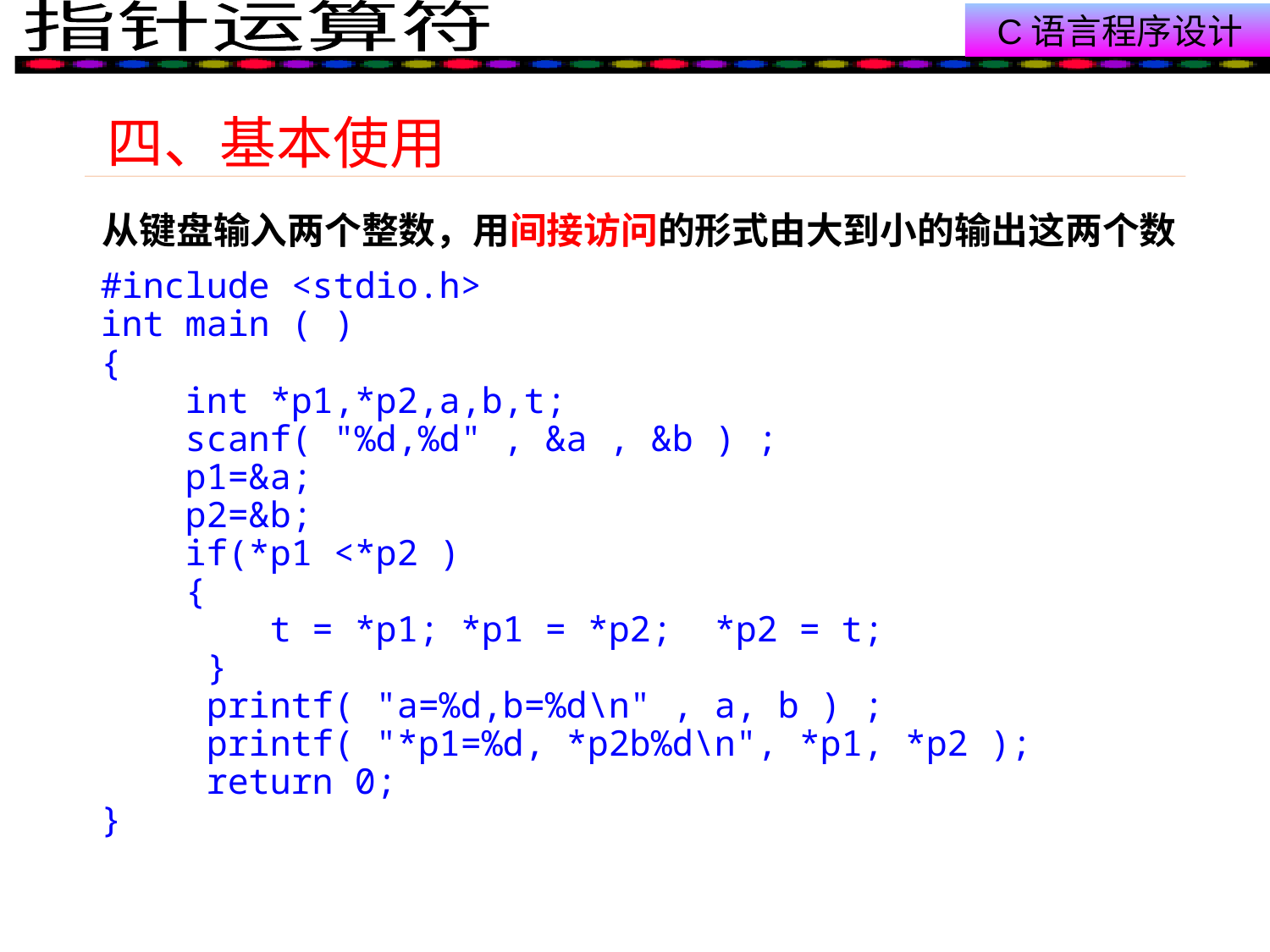

四、基本使用
从键盘输入两个整数，用间接访问的形式由大到小的输出这两个数
#include <stdio.h>
int main ( )
{
    int *p1,*p2,a,b,t;
    scanf( "%d,%d" , &a , &b ) ;
    p1=&a;
    p2=&b;
    if(*p1 <*p2 )
    {
        t = *p1; *p1 = *p2;  *p2 = t;
     }
     printf( "a=%d,b=%d\n" , a, b ) ;
     printf( "*p1=%d, *p2b%d\n", *p1, *p2 );
     return 0;
}
8